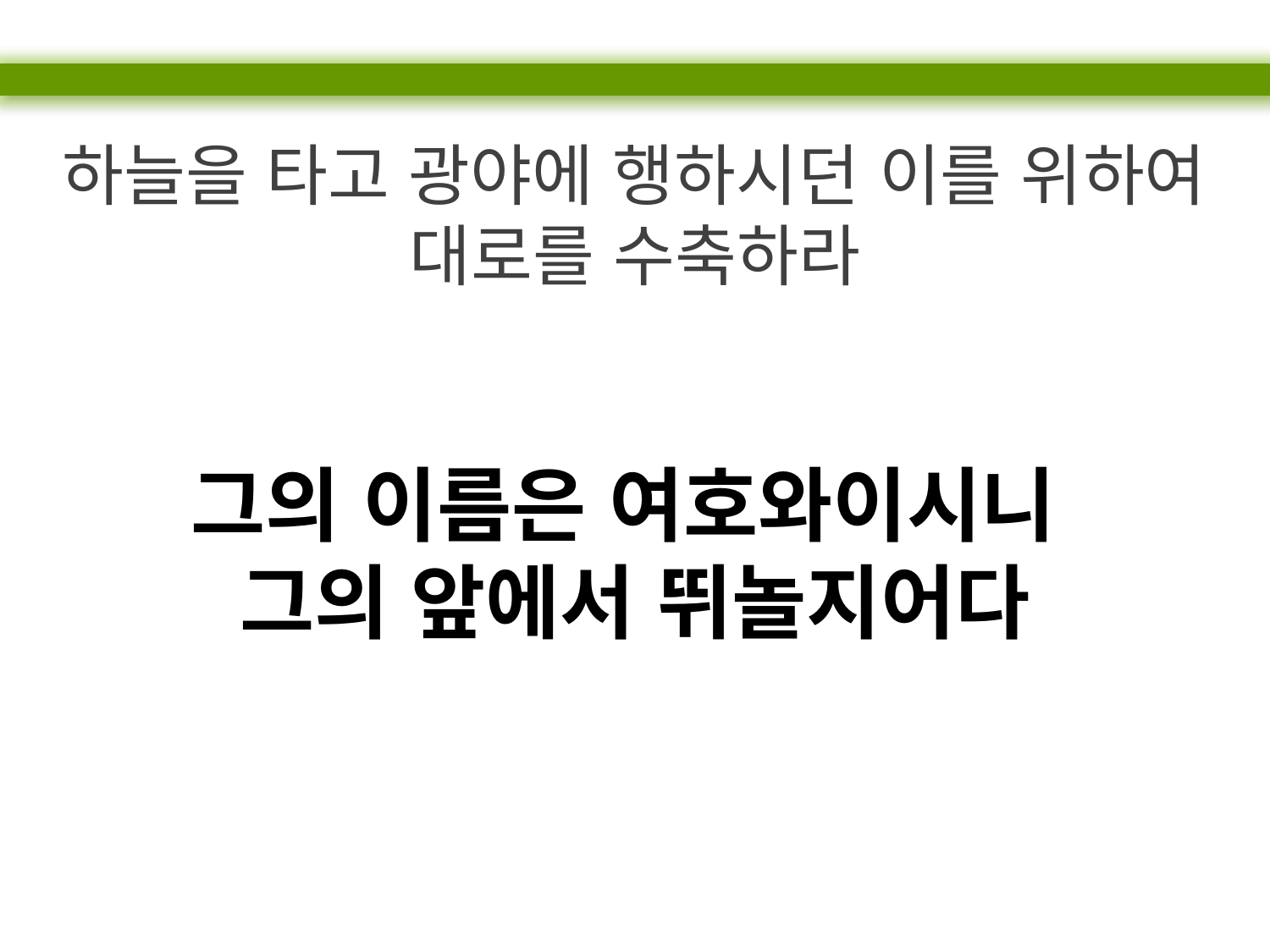

하늘을 타고 광야에 행하시던 이를 위하여
대로를 수축하라
그의 이름은 여호와이시니
그의 앞에서 뛰놀지어다